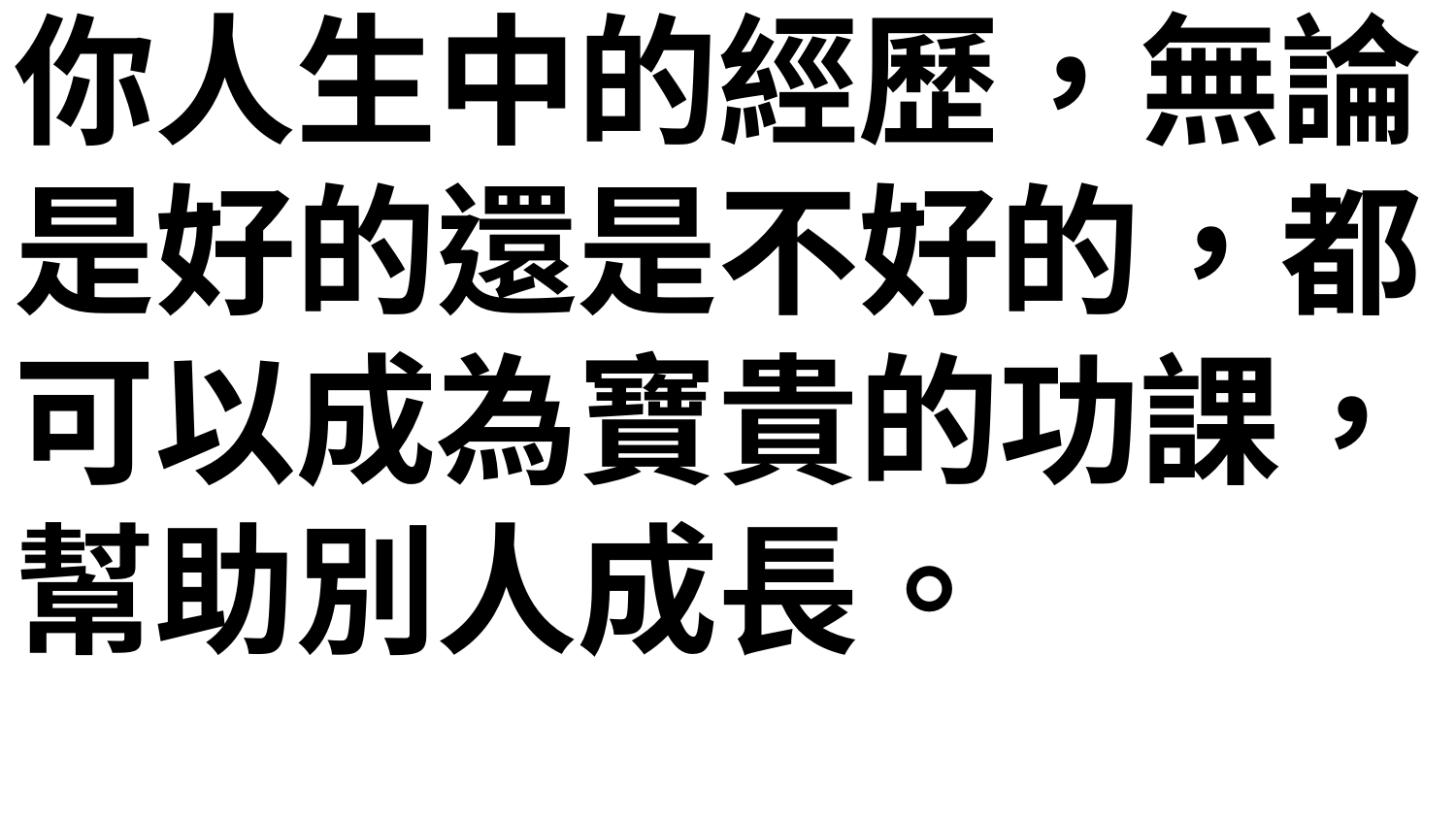

你人生中的經歷，無論是好的還是不好的，都可以成為寶貴的功課，幫助別人成長。